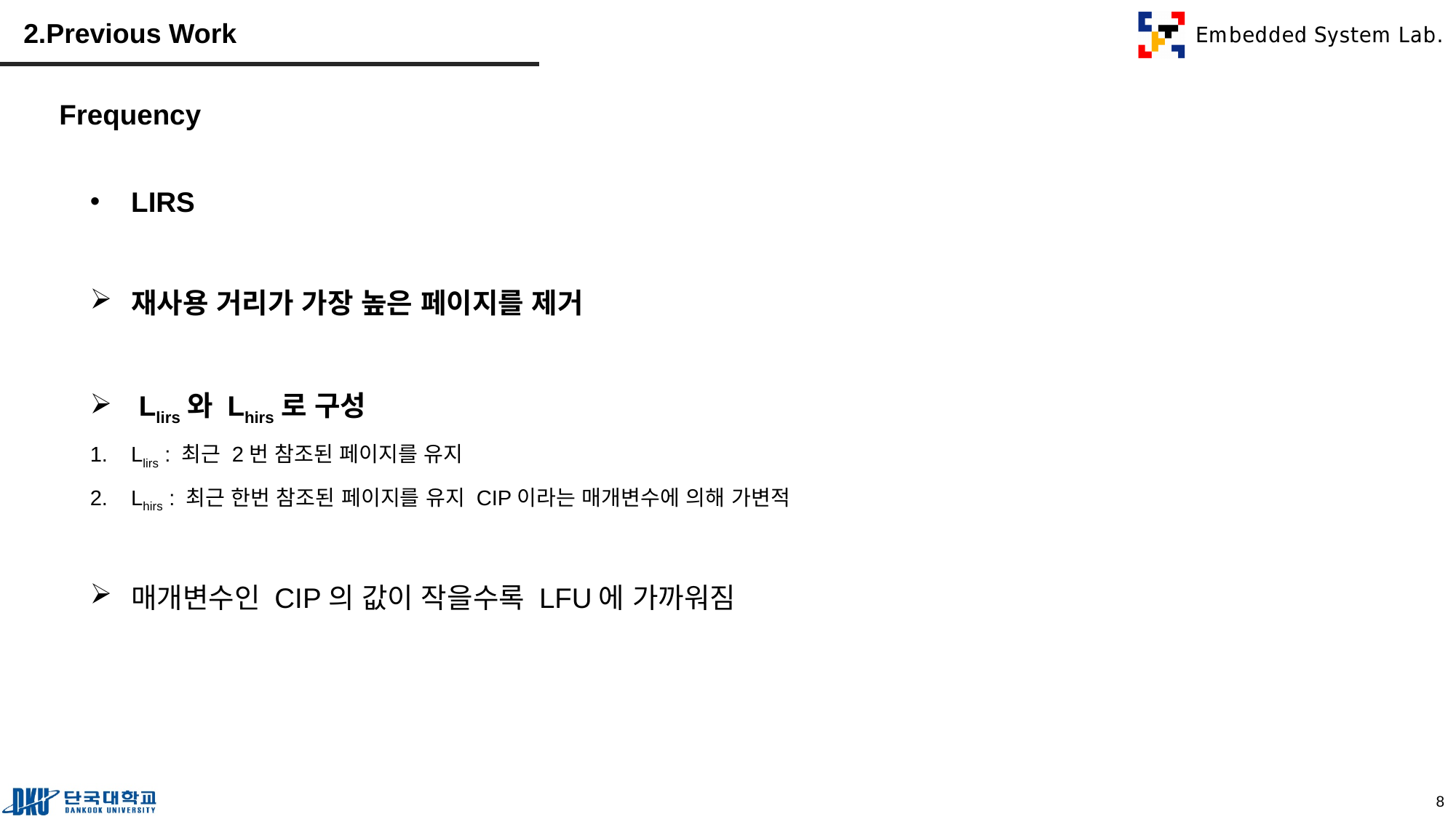

# 2.Previous Work
Frequency

LIRS

재사용 거리가 가장 높은 페이지를 제거

 Llirs와 Lhirs로 구성
Llirs : 최근 2번 참조된 페이지를 유지
Lhirs : 최근 한번 참조된 페이지를 유지 CIP이라는 매개변수에 의해 가변적

매개변수인 CIP의 값이 작을수록 LFU에 가까워짐

8